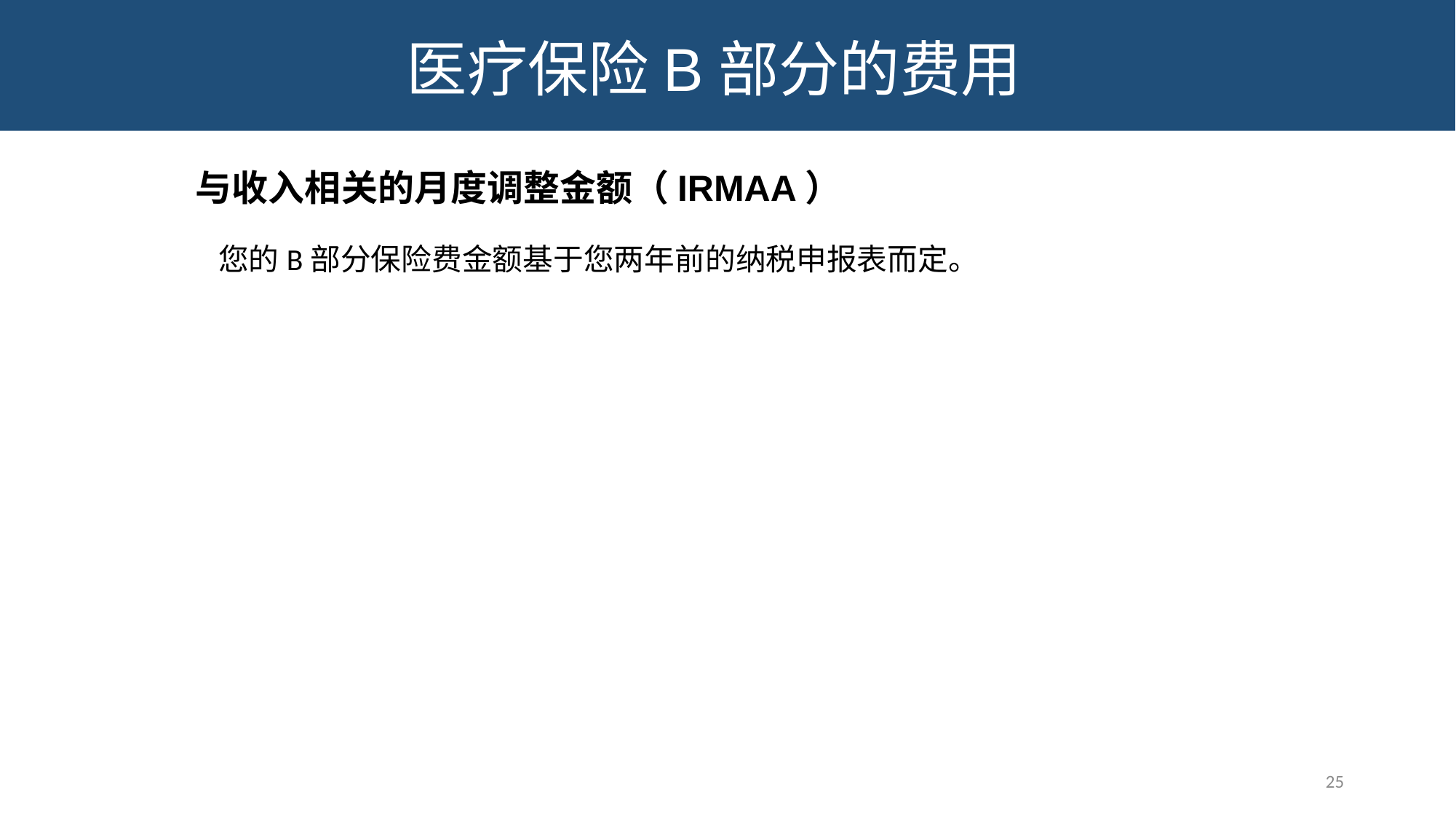

医疗保险B部分的费用

与收入相关的月度调整金额（IRMAA）
您的B部分保险费金额基于您两年前的纳税申报表而定。
25